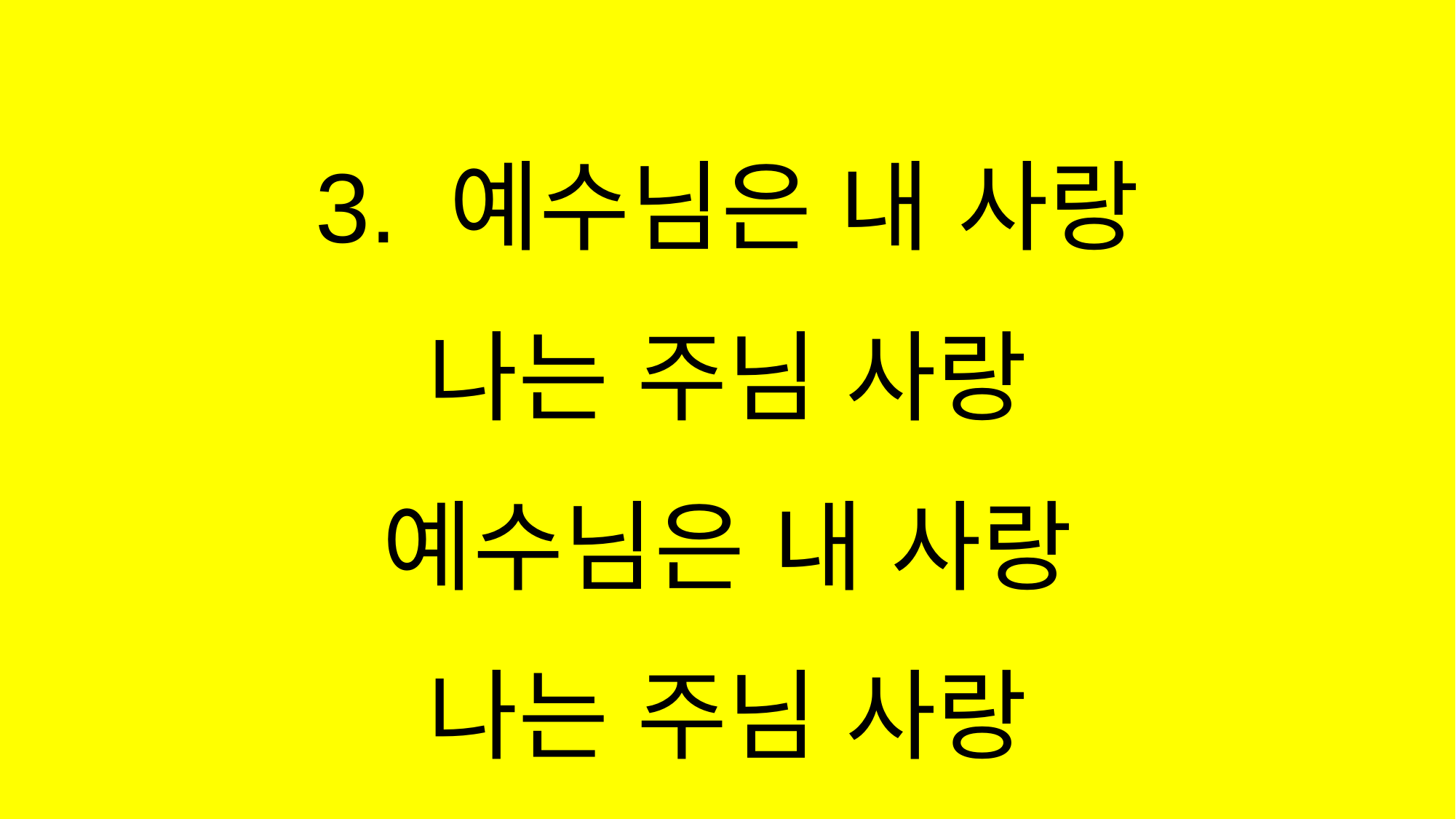

#
3. 예수님은 내 사랑

나는 주님 사랑

예수님은 내 사랑

나는 주님 사랑